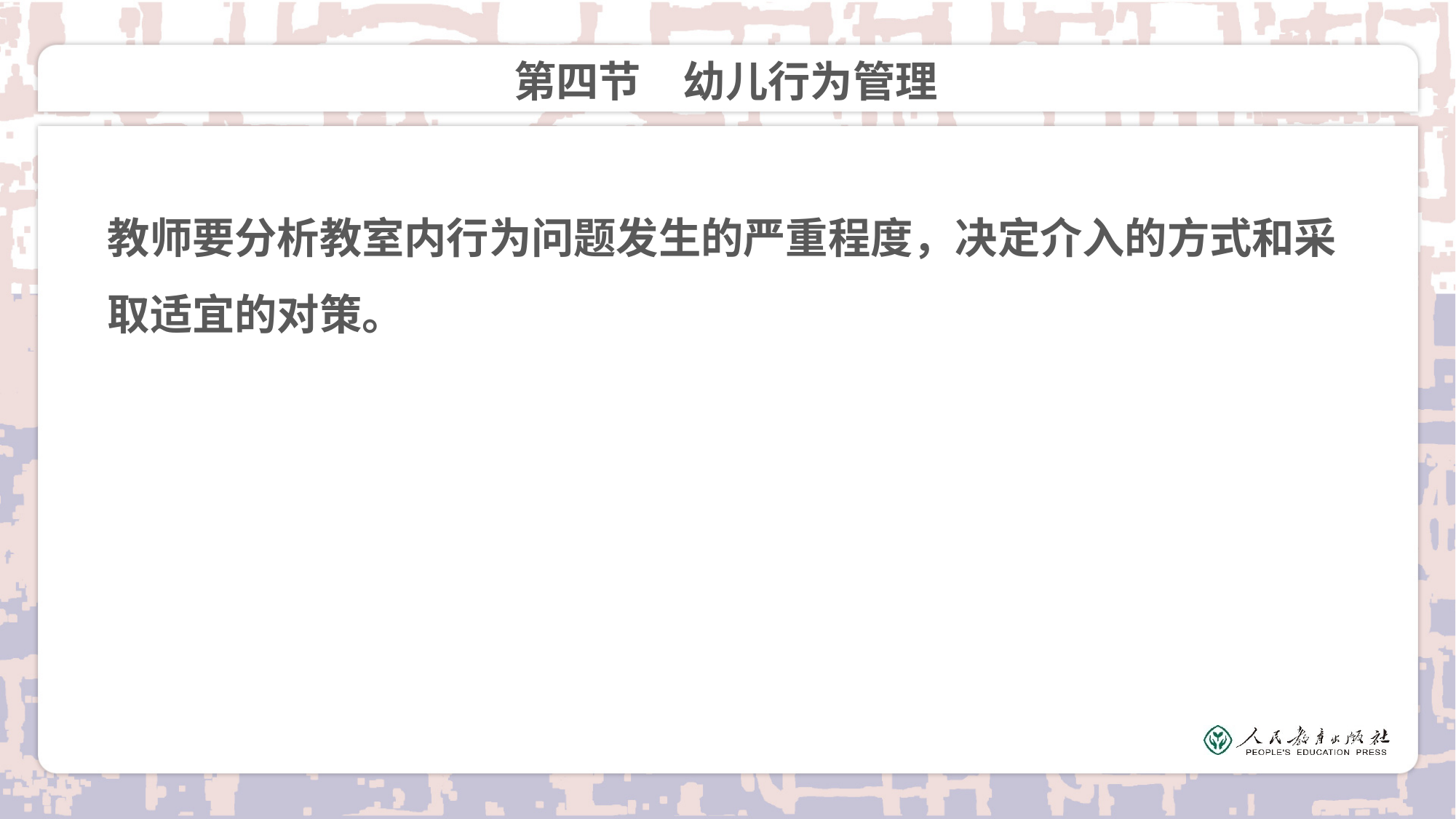

# 第四节　幼儿行为管理
教师要分析教室内行为问题发生的严重程度，决定介入的方式和采取适宜的对策。